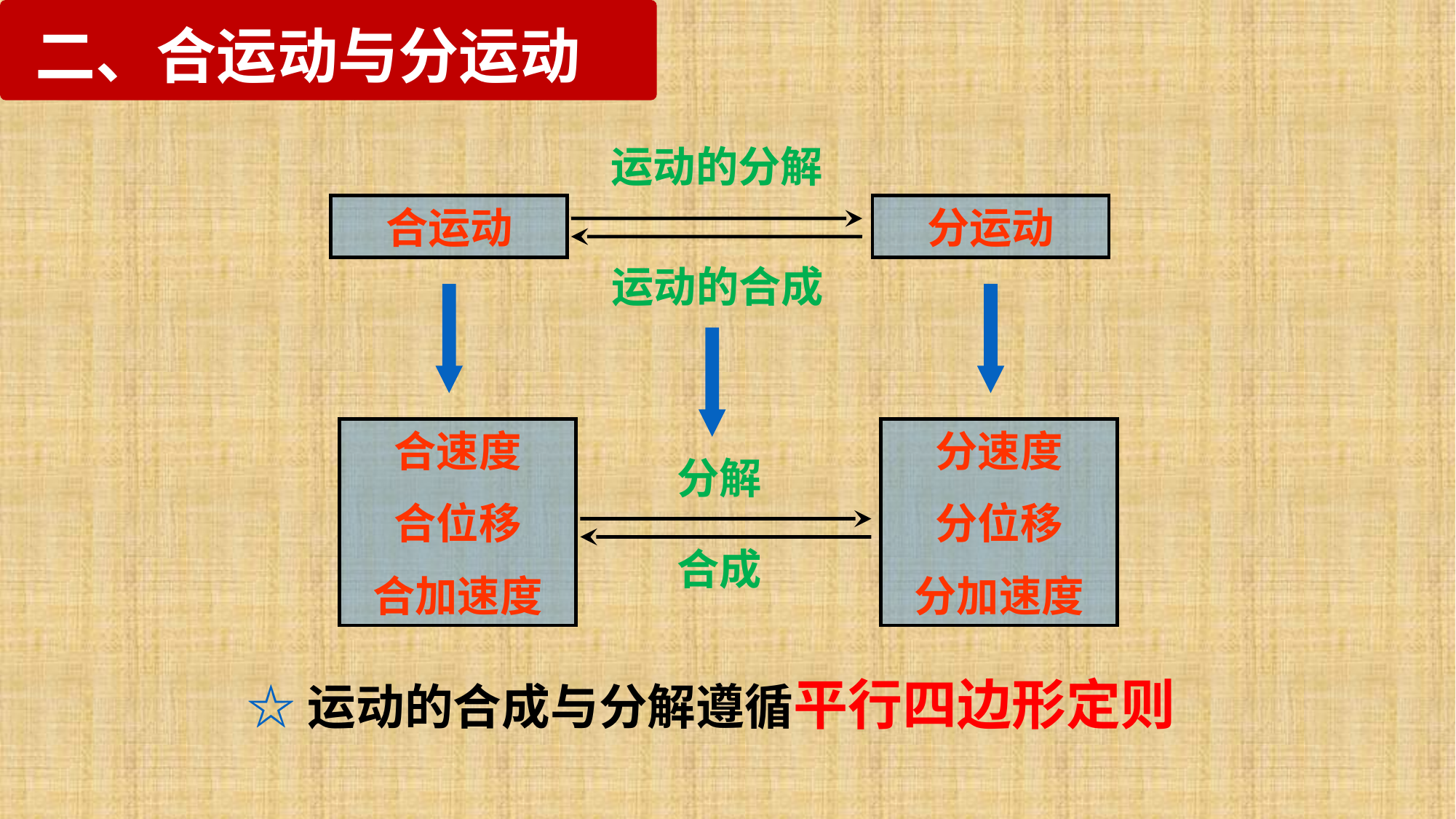

二、合运动与分运动

运动的分解
合运动
分运动

运动的合成

合速度
合位移
合加速度
分速度
分位移
分加速度
分解

合成
☆运动的合成与分解遵循平行四边形定则